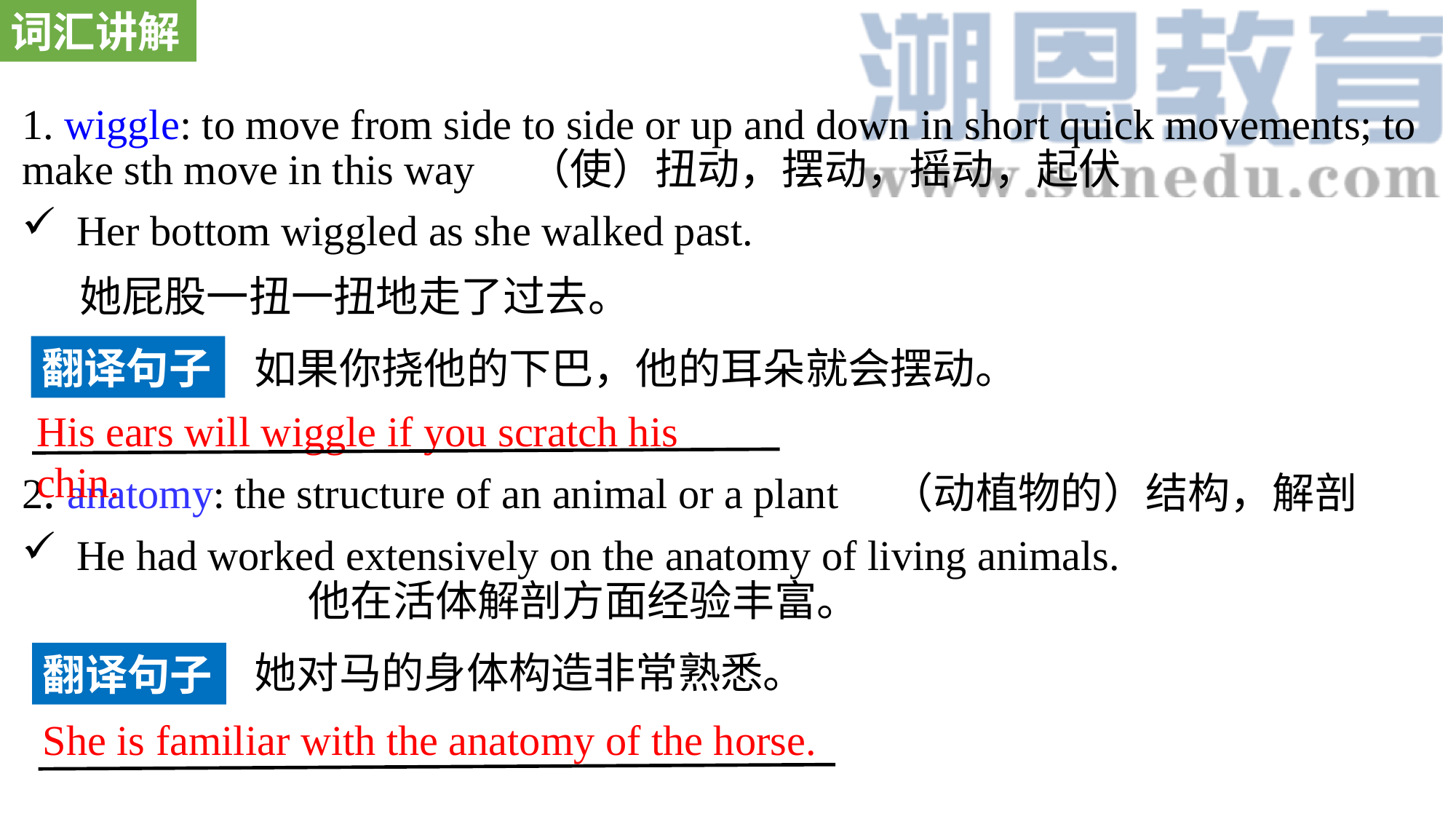

词汇讲解
1. wiggle: to move from side to side or up and down in short quick movements; to make sth move in this way    （使）扭动，摆动，摇动，起伏
Her bottom wiggled as she walked past.
     她屁股一扭一扭地走了过去。

2. anatomy: the structure of an animal or a plant    （动植物的）结构，解剖
He had worked extensively on the anatomy of living animals.                                                    他在活体解剖方面经验丰富。
翻译句子
如果你挠他的下巴，他的耳朵就会摆动。
His ears will wiggle if you scratch his chin.
她对马的身体构造非常熟悉。
翻译句子
She is familiar with the anatomy of the horse.